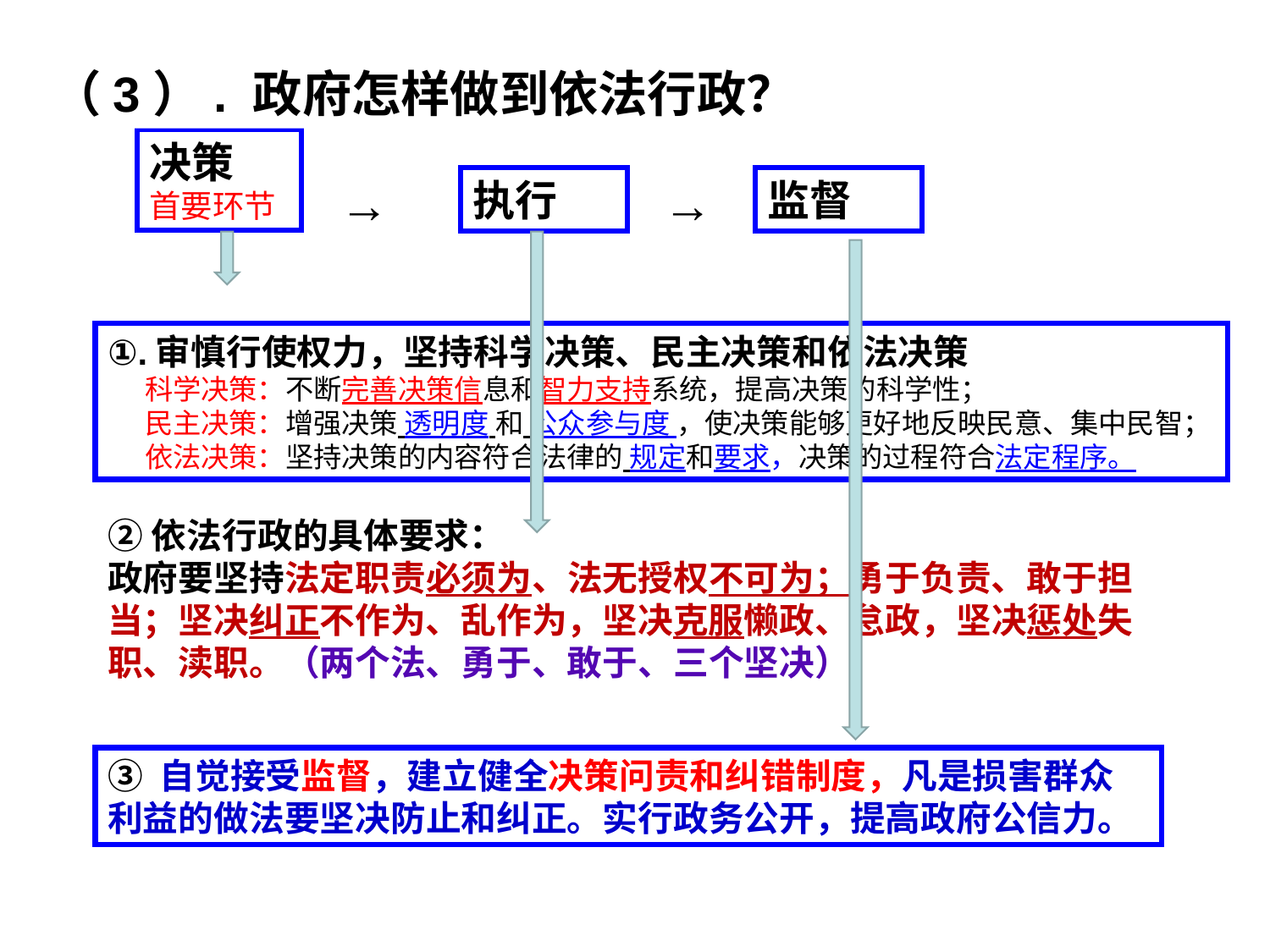

（3）. 政府怎样做到依法行政？
决策
首要环节
→
执行
→
监督

①.审慎行使权力，坚持科学决策、民主决策和依法决策
科学决策：不断完善决策信息和智力支持系统，提高决策的科学性；
民主决策：增强决策 透明度 和 公众参与度 ，使决策能够更好地反映民意、集中民智；
依法决策：坚持决策的内容符合法律的 规定和要求，决策的过程符合法定程序。
②依法行政的具体要求：
政府要坚持法定职责必须为、法无授权不可为；勇于负责、敢于担当；坚决纠正不作为、乱作为，坚决克服懒政、怠政，坚决惩处失职、渎职。（两个法、勇于、敢于、三个坚决）
③ 自觉接受监督，建立健全决策问责和纠错制度，凡是损害群众利益的做法要坚决防止和纠正。实行政务公开，提高政府公信力。